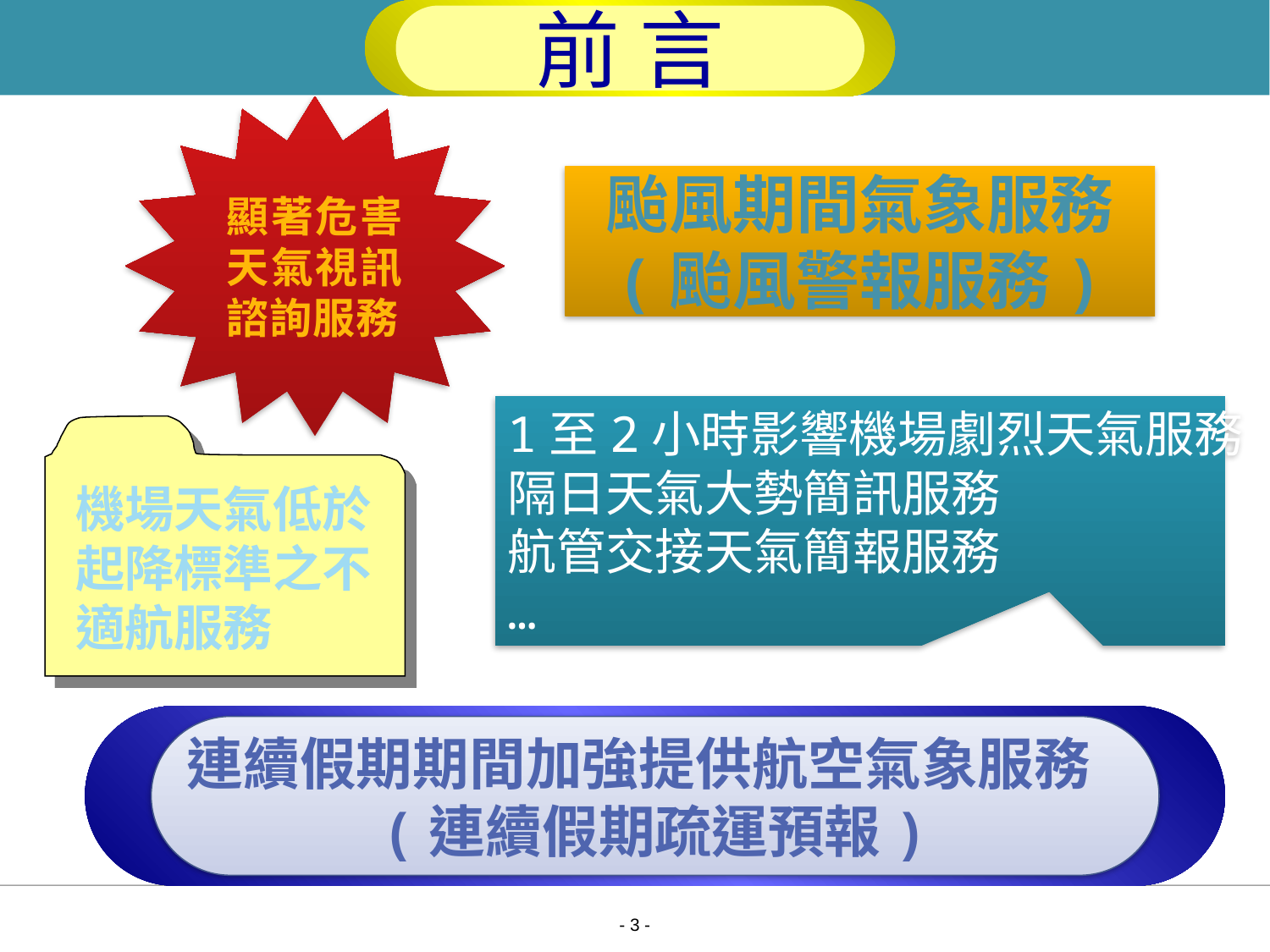

前 言
顯著危害天氣視訊諮詢服務
颱風期間氣象服務
(颱風警報服務)
1至2小時影響機場劇烈天氣服務
隔日天氣大勢簡訊服務
航管交接天氣簡報服務
…
機場天氣低於起降標準之不適航服務

連續假期期間加強提供航空氣象服務
(連續假期疏運預報)